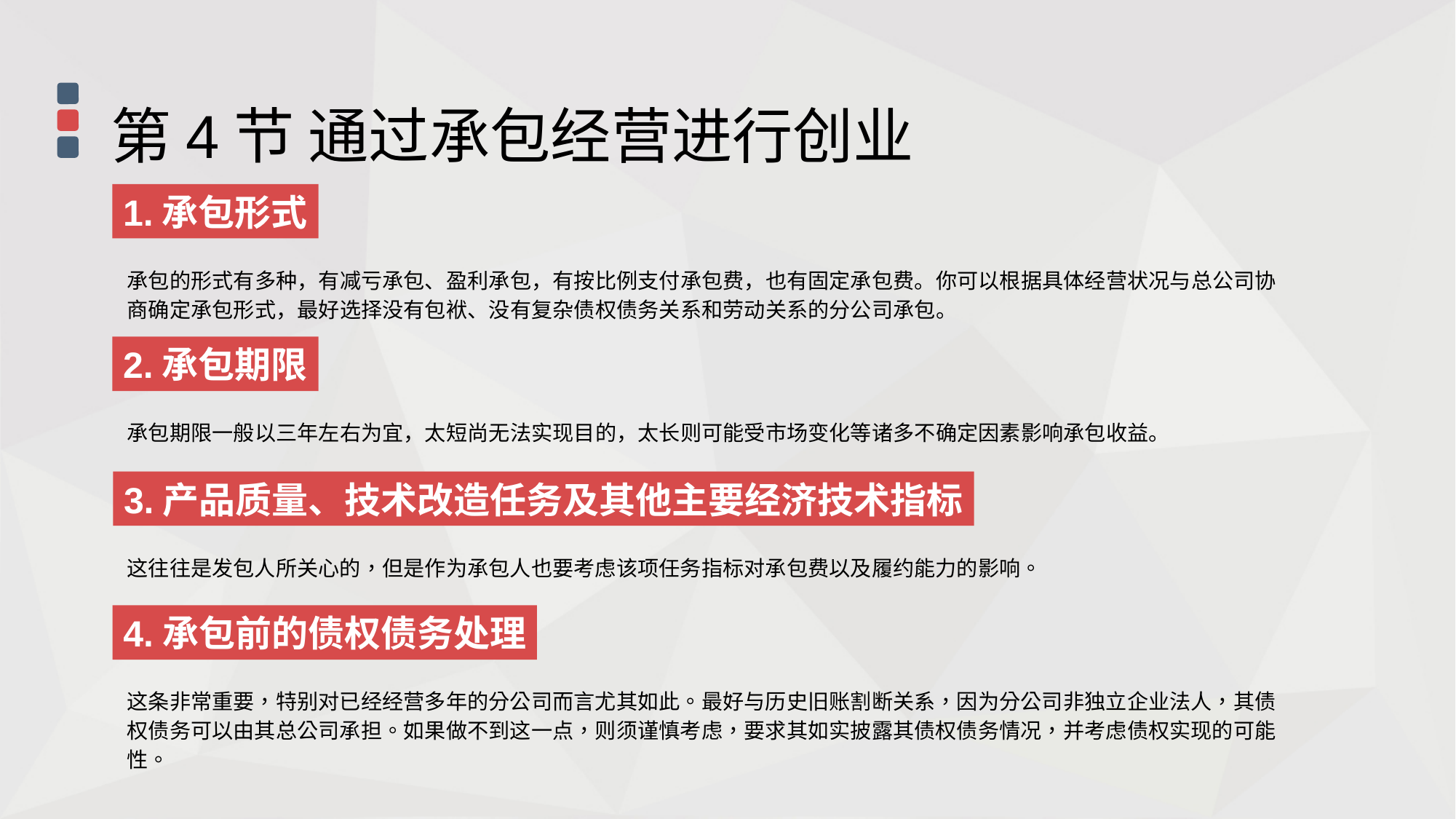

第4节 通过承包经营进行创业
1.承包形式
承包的形式有多种，有减亏承包、盈利承包，有按比例支付承包费，也有固定承包费。你可以根据具体经营状况与总公司协商确定承包形式，最好选择没有包袱、没有复杂债权债务关系和劳动关系的分公司承包。
2.承包期限
承包期限一般以三年左右为宜，太短尚无法实现目的，太长则可能受市场变化等诸多不确定因素影响承包收益。
3.产品质量、技术改造任务及其他主要经济技术指标
这往往是发包人所关心的，但是作为承包人也要考虑该项任务指标对承包费以及履约能力的影响。
4.承包前的债权债务处理
这条非常重要，特别对已经经营多年的分公司而言尤其如此。最好与历史旧账割断关系，因为分公司非独立企业法人，其债权债务可以由其总公司承担。如果做不到这一点，则须谨慎考虑，要求其如实披露其债权债务情况，并考虑债权实现的可能性。